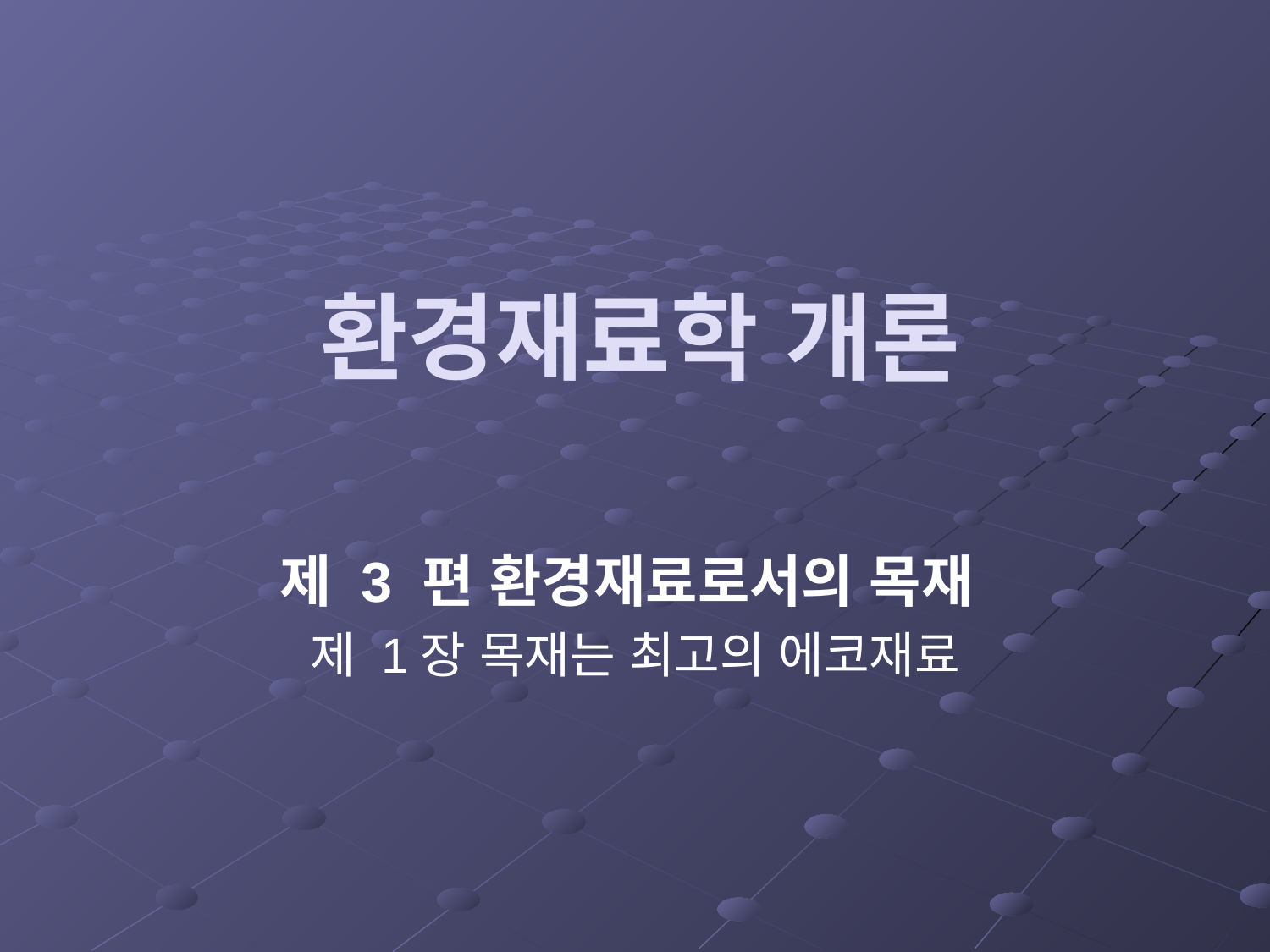

# 환경재료학 개론
제 3 편 환경재료로서의 목재
제 1장 목재는 최고의 에코재료